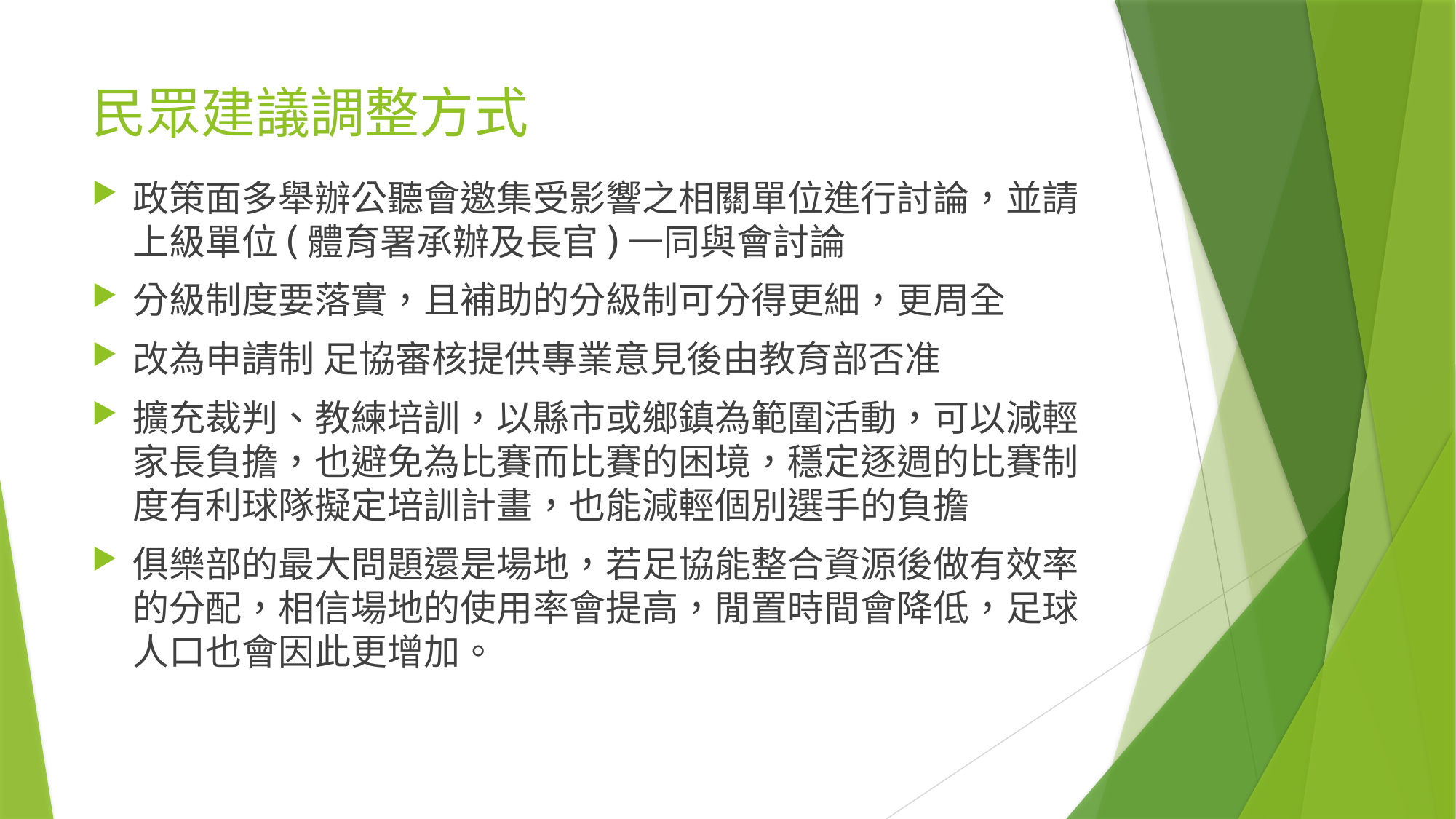

# 民眾建議調整方式
政策面多舉辦公聽會邀集受影響之相關單位進行討論，並請上級單位(體育署承辦及長官)一同與會討論
分級制度要落實，且補助的分級制可分得更細，更周全
改為申請制 足協審核提供專業意見後由教育部否准
擴充裁判、教練培訓，以縣市或鄉鎮為範圍活動，可以減輕家長負擔，也避免為比賽而比賽的困境，穩定逐週的比賽制度有利球隊擬定培訓計畫，也能減輕個別選手的負擔
俱樂部的最大問題還是場地，若足協能整合資源後做有效率的分配，相信場地的使用率會提高，閒置時間會降低，足球人口也會因此更增加。